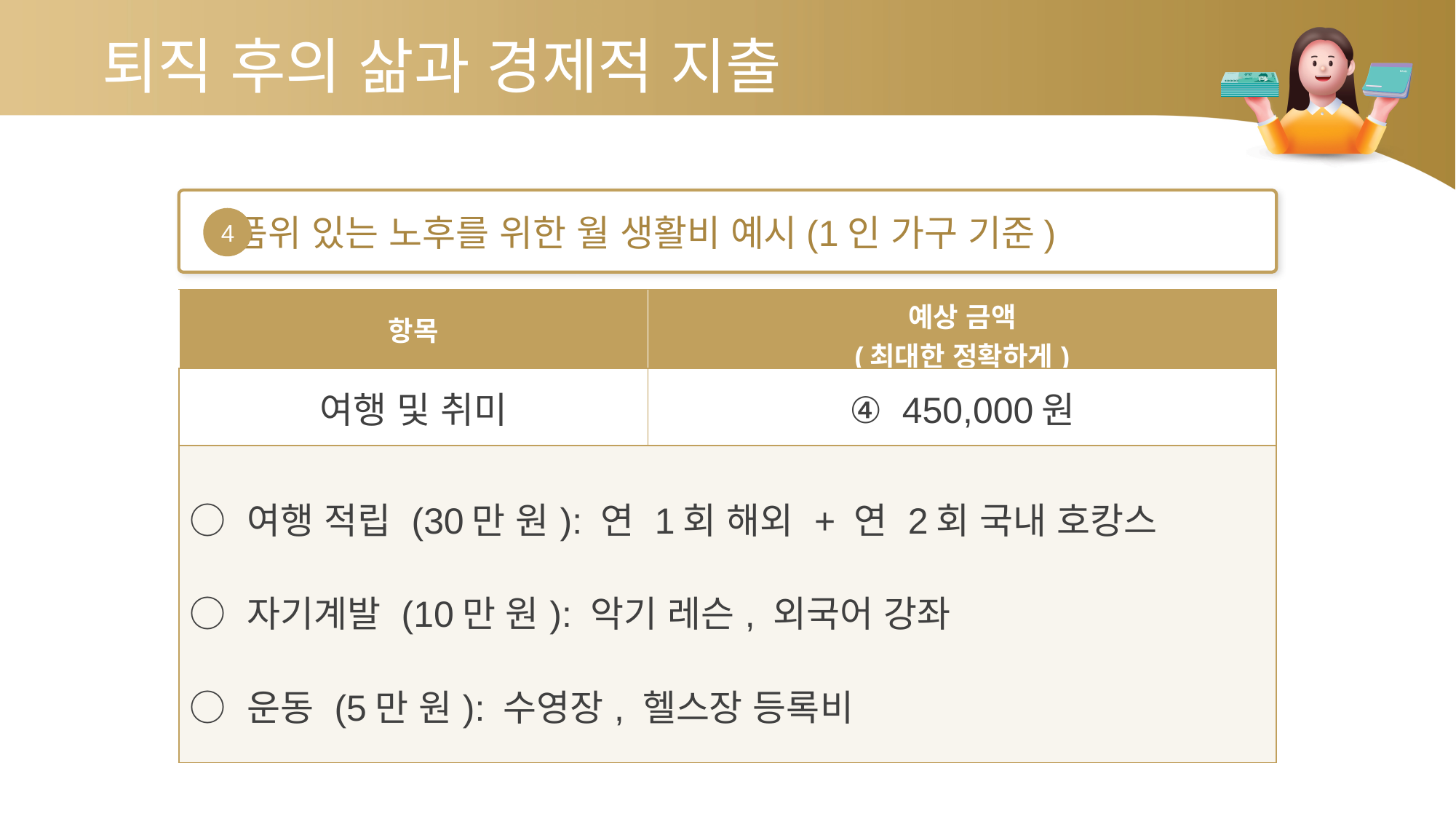

퇴직 후의 삶과 경제적 지출

품위 있는 노후를 위한 월 생활비 예시(1인 가구 기준)
4
| 항목 | 예상 금액 (최대한 정확하게) |
| --- | --- |
| 여행 및 취미 | ④ 450,000원 |
| ○ 여행 적립 (30만 원): 연 1회 해외 + 연 2회 국내 호캉스 ○ 자기계발 (10만 원): 악기 레슨, 외국어 강좌 ○ 운동 (5만 원): 수영장, 헬스장 등록비 |  |